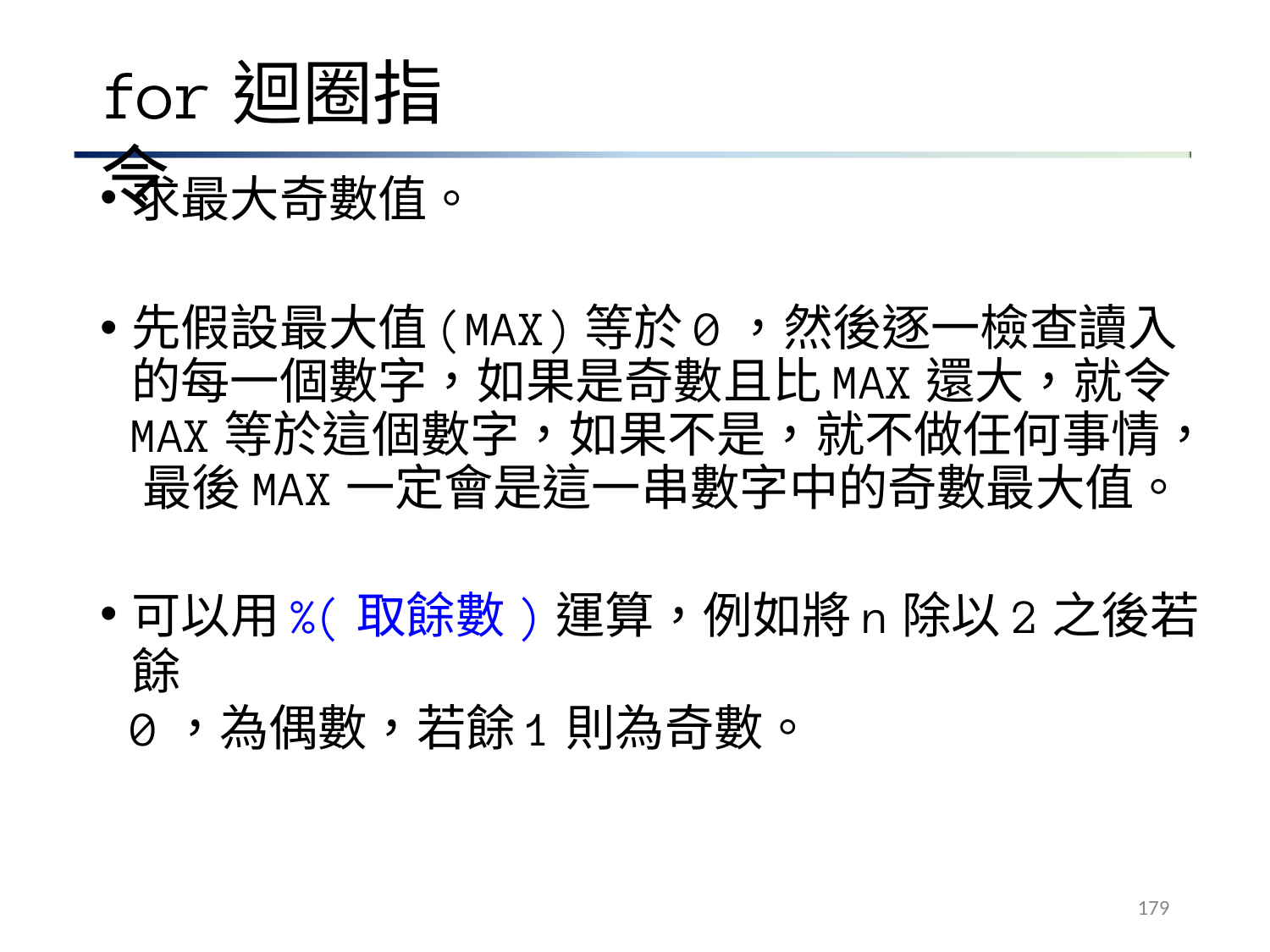

# for迴圈指令
求最大奇數值。

先假設最大值(MAX)等於0，然後逐一檢查讀入 的每一個數字，如果是奇數且比MAX還大，就令 MAX等於這個數字，如果不是，就不做任何事情， 最後MAX一定會是這一串數字中的奇數最大值。

可以用%(取餘數)運算，例如將n除以2之後若餘
0，為偶數，若餘1則為奇數。
179